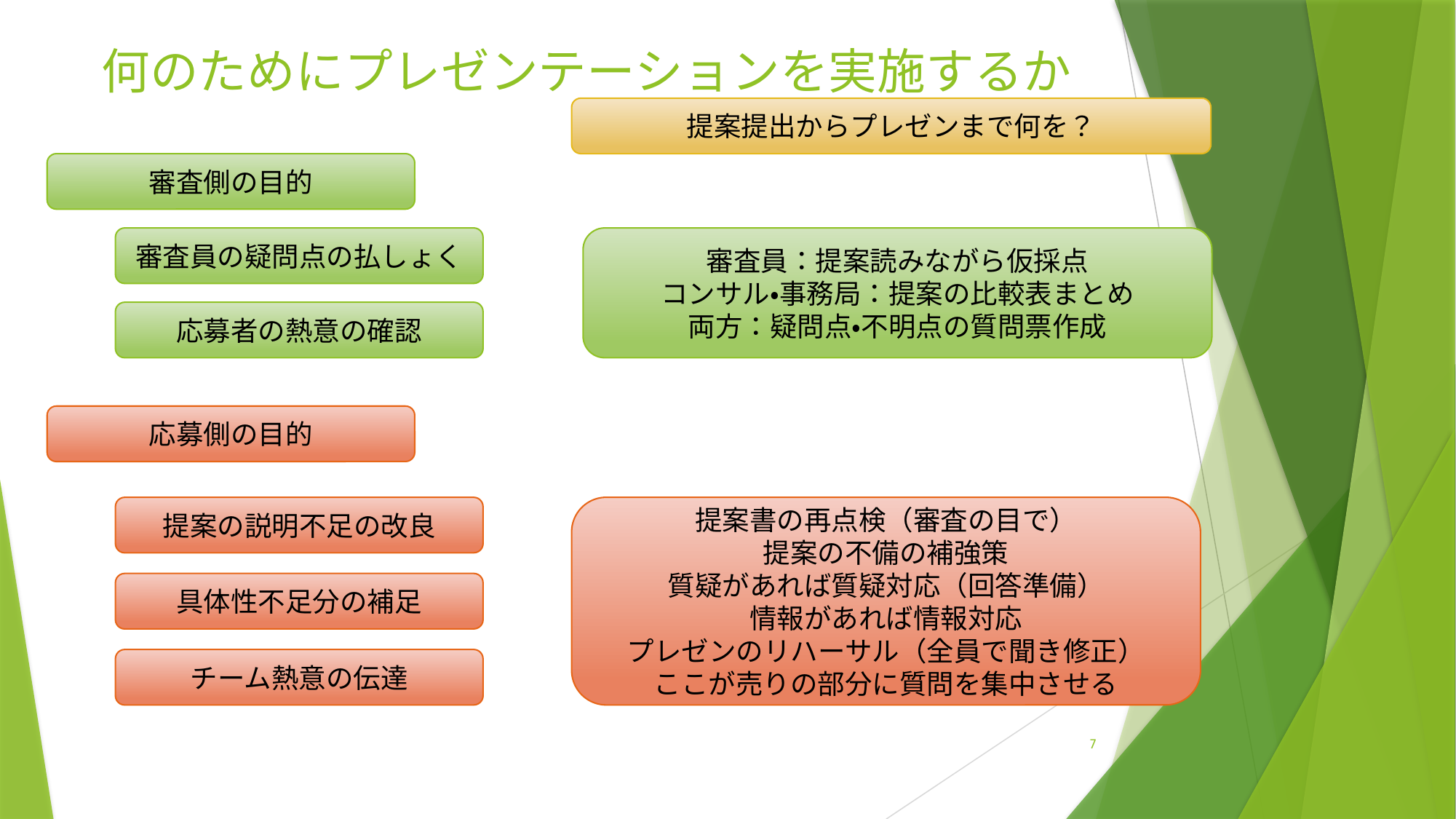

# 何のためにプレゼンテーションを実施するか
提案提出からプレゼンまで何を？
審査側の目的
審査員：提案読みながら仮採点
コンサル・事務局：提案の比較表まとめ
両方：疑問点・不明点の質問票作成
審査員の疑問点の払しょく
応募者の熱意の確認
応募側の目的
提案書の再点検（審査の目で）
提案の不備の補強策
質疑があれば質疑対応（回答準備）
情報があれば情報対応
プレゼンのリハーサル（全員で聞き修正）
ここが売りの部分に質問を集中させる
提案の説明不足の改良
具体性不足分の補足
チーム熱意の伝達
7